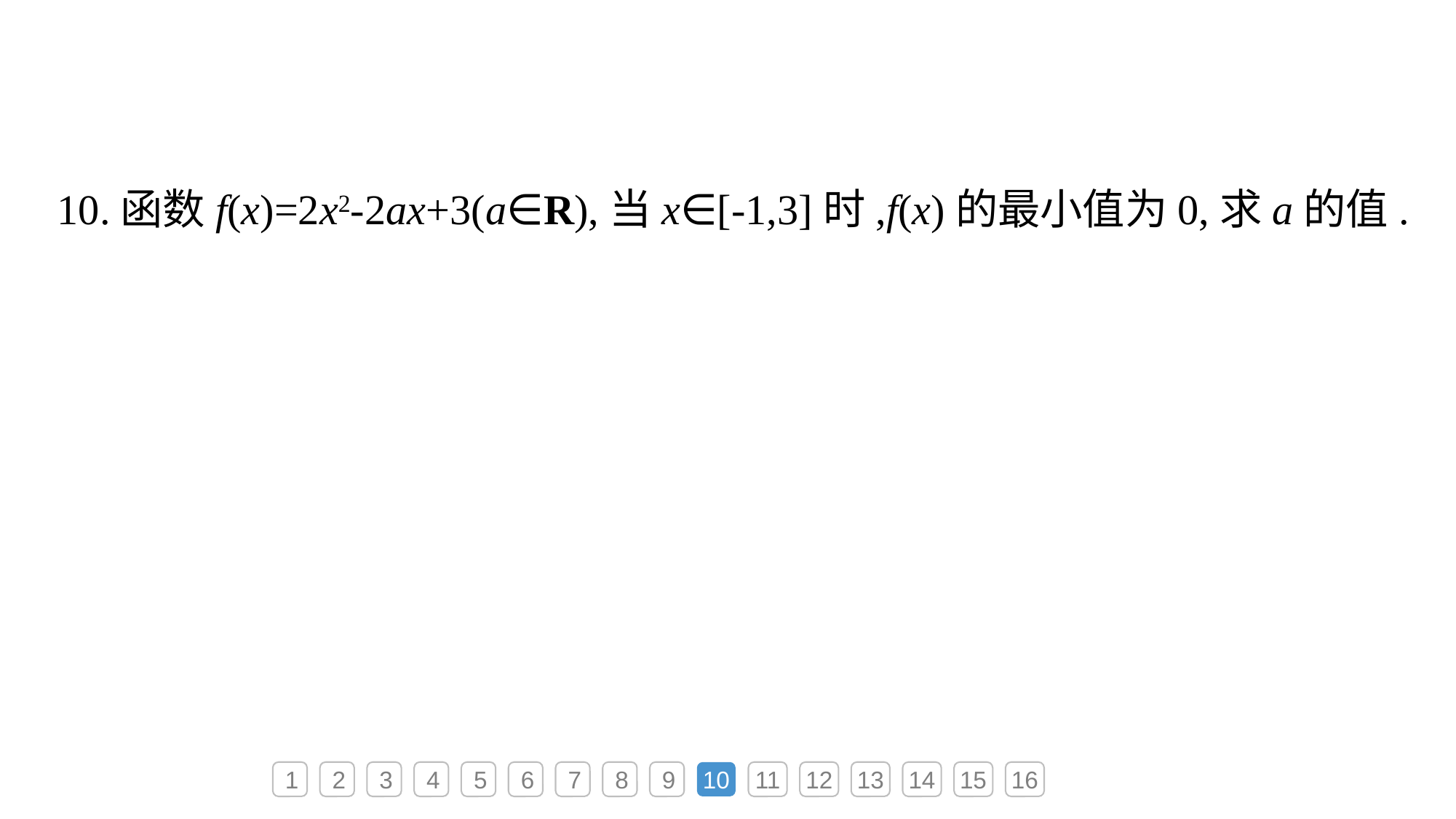

10.函数f(x)=2x2-2ax+3(a∈R),当x∈[-1,3]时,f(x)的最小值为0,求a的值.
1
2
3
4
5
6
7
8
9
10
11
12
13
14
15
16